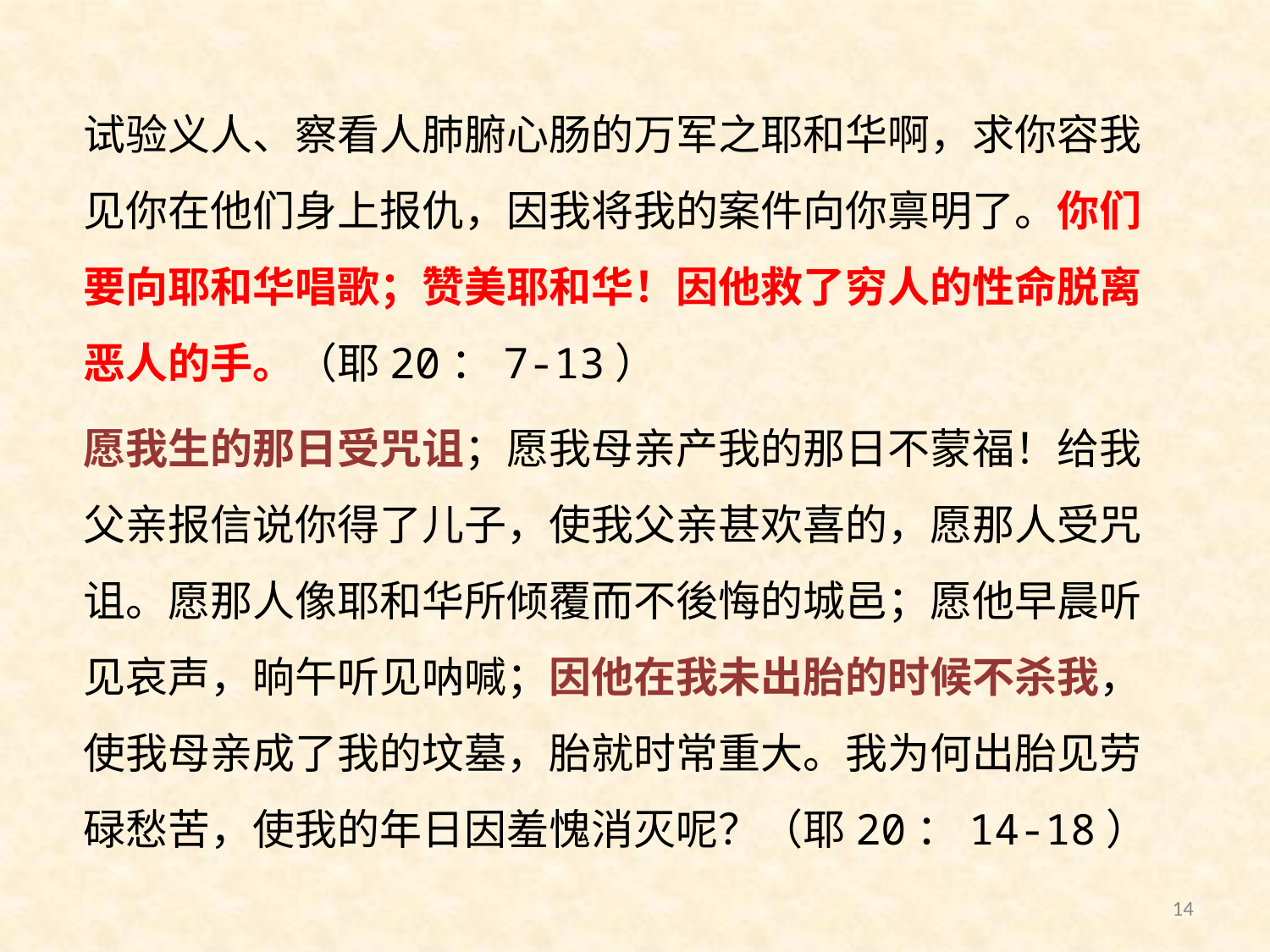

试验义人、察看人肺腑心肠的万军之耶和华啊，求你容我见你在他们身上报仇，因我将我的案件向你禀明了。你们要向耶和华唱歌；赞美耶和华！因他救了穷人的性命脱离恶人的手。（耶20：7-13）
愿我生的那日受咒诅；愿我母亲产我的那日不蒙福！给我父亲报信说你得了儿子，使我父亲甚欢喜的，愿那人受咒诅。愿那人像耶和华所倾覆而不後悔的城邑；愿他早晨听见哀声，晌午听见呐喊；因他在我未出胎的时候不杀我，使我母亲成了我的坟墓，胎就时常重大。我为何出胎见劳碌愁苦，使我的年日因羞愧消灭呢？（耶20：14-18）
14